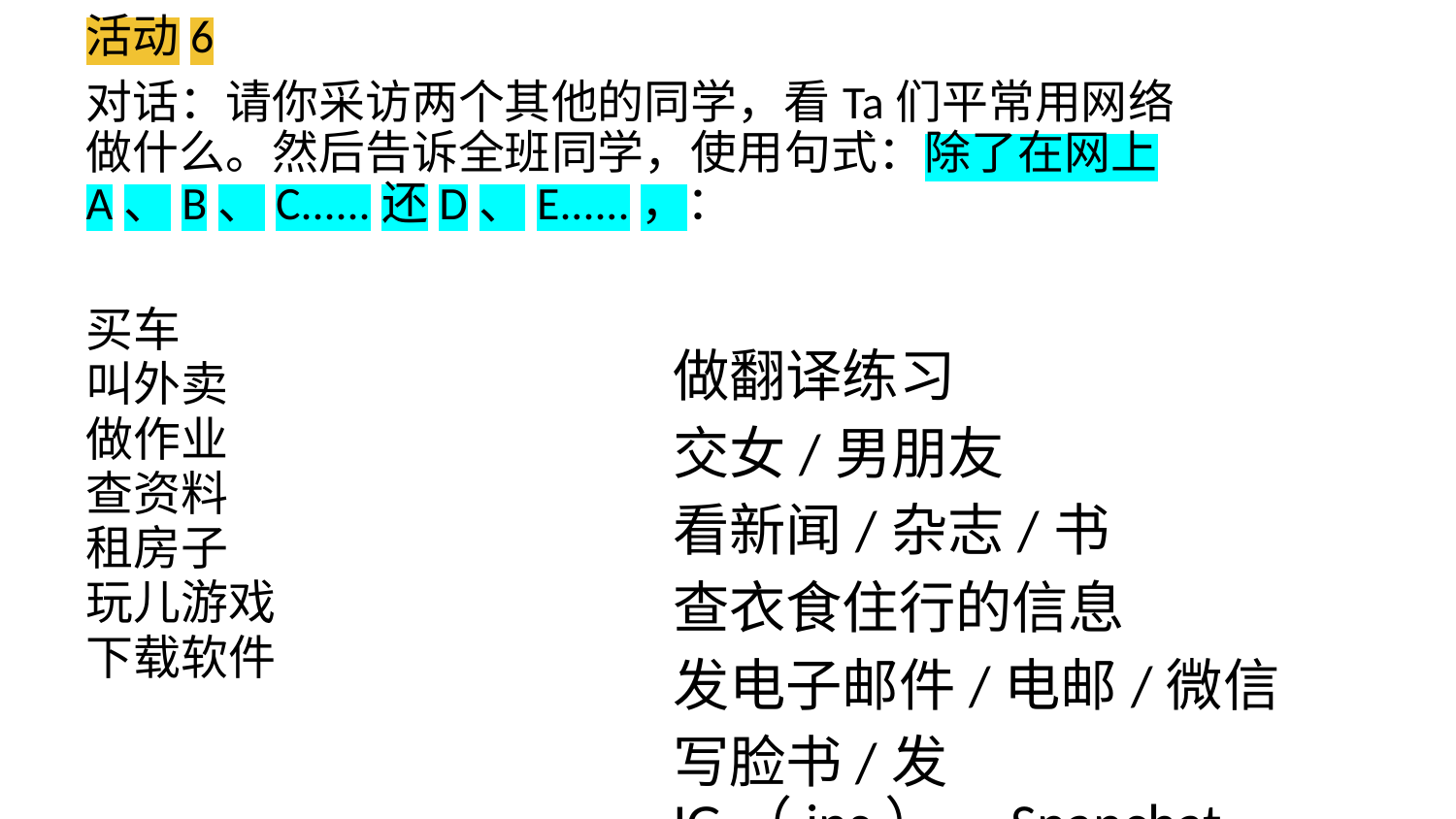

# 活动6
对话：请你采访两个其他的同学，看Ta们平常用网络做什么。然后告诉全班同学，使用句式：除了在网上A、B、C......还D、E......，：

买车
叫外卖
做作业
查资料
租房子
玩儿游戏
下载软件

做翻译练习
交女/男朋友
看新闻/杂志/书
查衣食住行的信息
发电子邮件/电邮/微信
写脸书/发IG（ins）、Snapchat